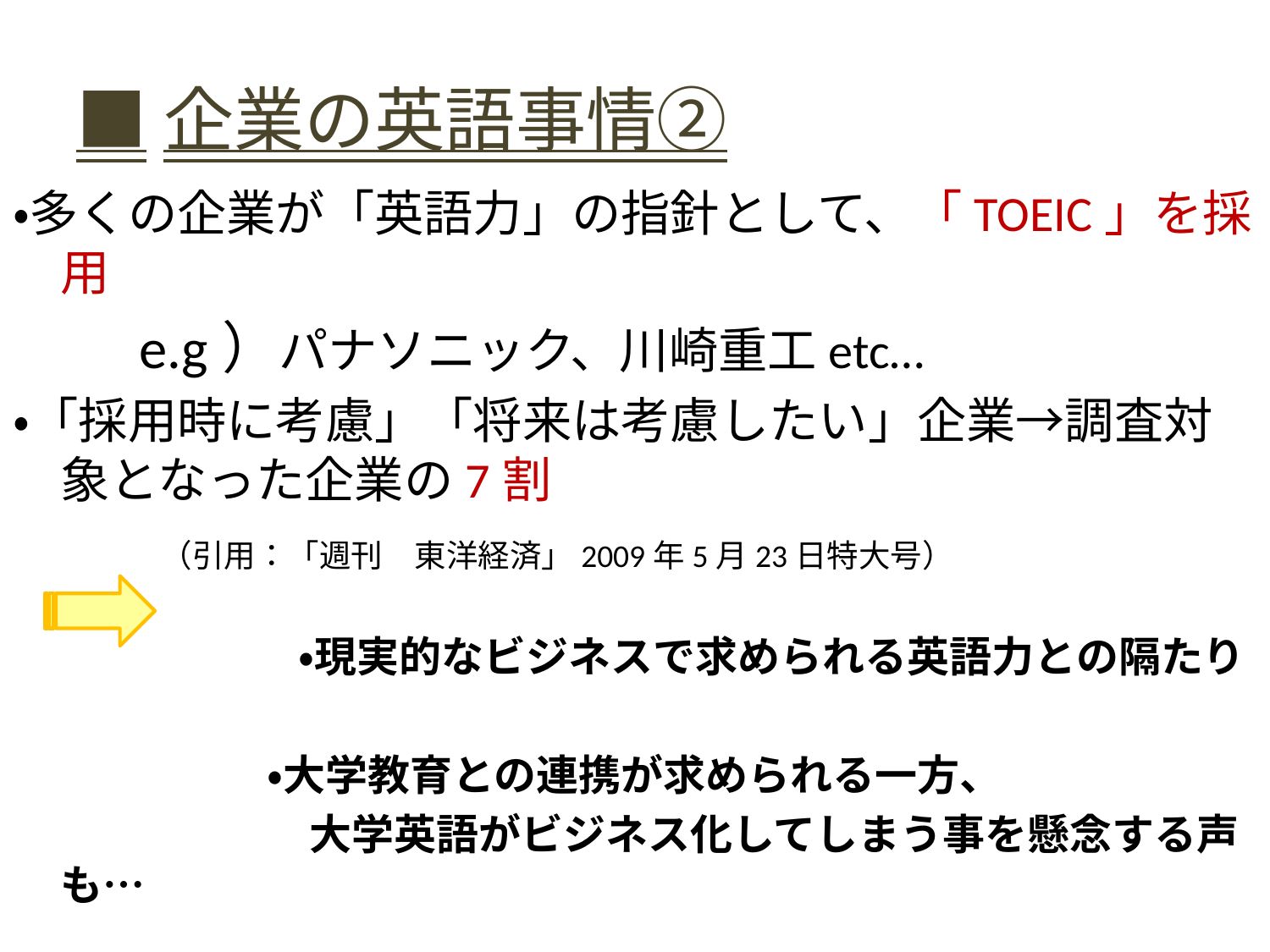

# ■企業の英語事情②
・多くの企業が「英語力」の指針として、「TOEIC」を採用
　　e.g）パナソニック、川崎重工etc…
・「採用時に考慮」「将来は考慮したい」企業→調査対象となった企業の7割
　　　（引用：「週刊　東洋経済」2009年5月23日特大号）

　　　　　　　　　・現実的なビジネスで求められる英語力との隔たり

　　　　　　・大学教育との連携が求められる一方、
　　　　　　　大学英語がビジネス化してしまう事を懸念する声も…